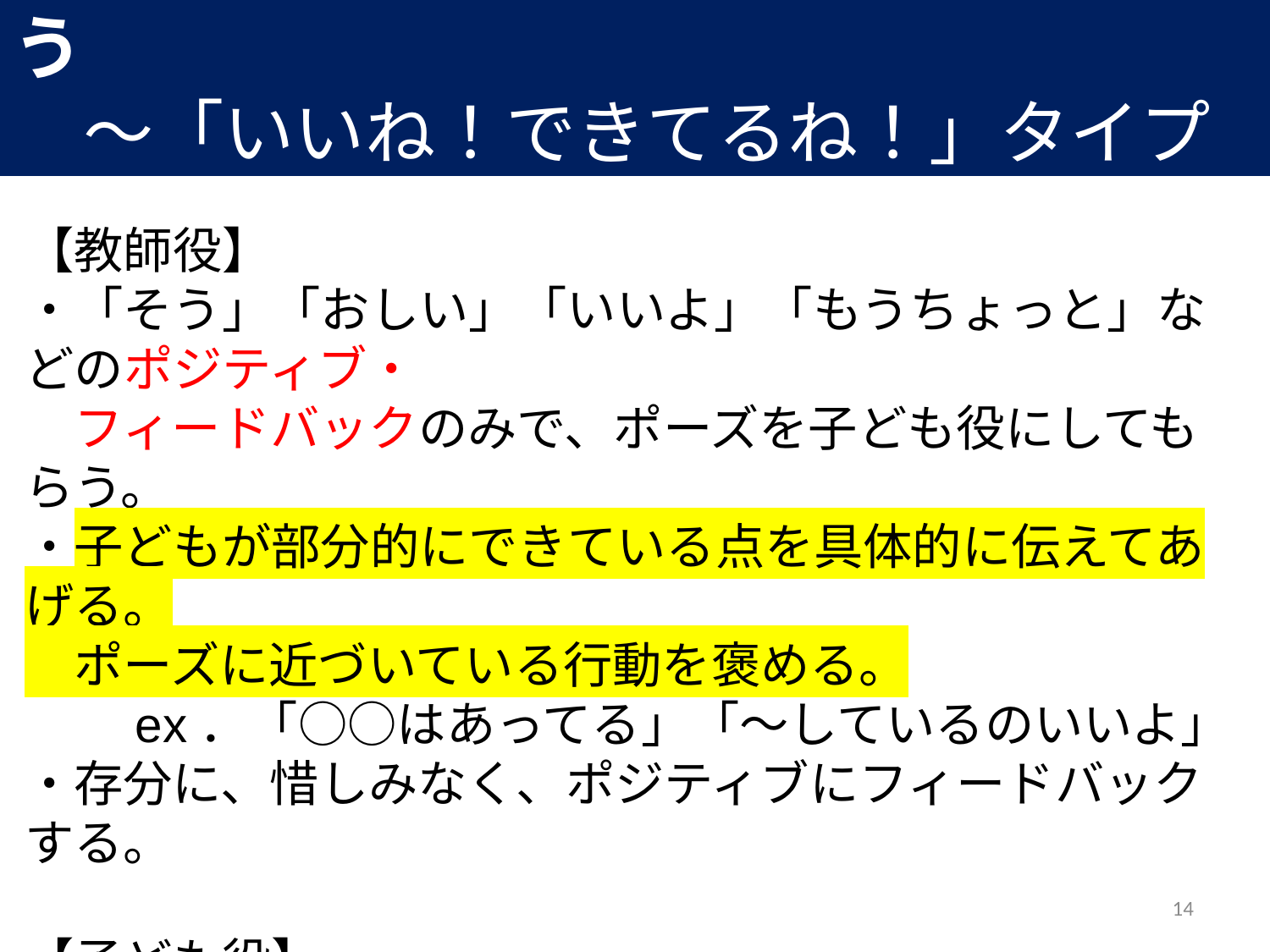

②ポジティブな方法で行動で教えよう
　～「いいね！できてるね！」タイプの指導～
【教師役】
・「そう」「おしい」「いいよ」「もうちょっと」などのポジティブ・
　フィードバックのみで、ポーズを子ども役にしてもらう。
・子どもが部分的にできている点を具体的に伝えてあげる。
　ポーズに近づいている行動を褒める。
　　ex．「○○はあってる」「～しているのいいよ」
・存分に、惜しみなく、ポジティブにフィードバックする。

【子ども役】
・いろいろなポーズを試行錯誤しながら、繰り返しとってみる。

※時間は１分
14